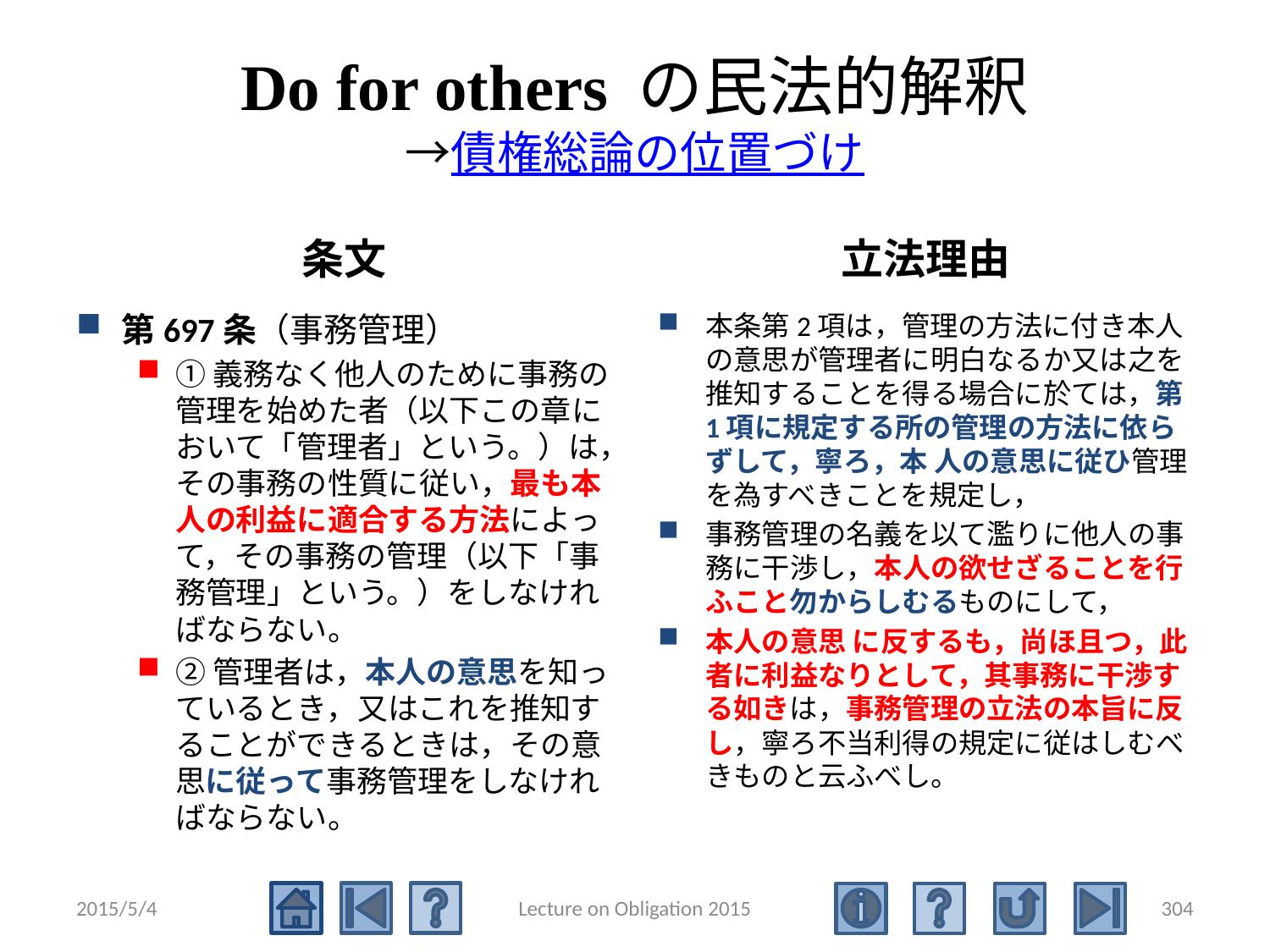

# Do for others の民法的解釈 →債権総論の位置づけ
条文
立法理由
第697条（事務管理）
①義務なく他人のために事務の管理を始めた者（以下この章において「管理者」という。）は，その事務の性質に従い，最も本人の利益に適合する方法によって，その事務の管理（以下「事務管理」という。）をしなければならない。
②管理者は，本人の意思を知っているとき，又はこれを推知することができるときは，その意思に従って事務管理をしなければならない。
本条第2項は，管理の方法に付き本人の意思が管理者に明白なるか又は之を推知することを得る場合に於ては，第1項に規定する所の管理の方法に依らずして，寧ろ，本 人の意思に従ひ管理を為すべきことを規定し，
事務管理の名義を以て濫りに他人の事務に干渉し，本人の欲せざることを行ふこと勿からしむるものにして，
本人の意思 に反するも，尚ほ且つ，此者に利益なりとして，其事務に干渉する如きは，事務管理の立法の本旨に反し，寧ろ不当利得の規定に従はしむべきものと云ふべし。
2015/5/4
Lecture on Obligation 2015
304